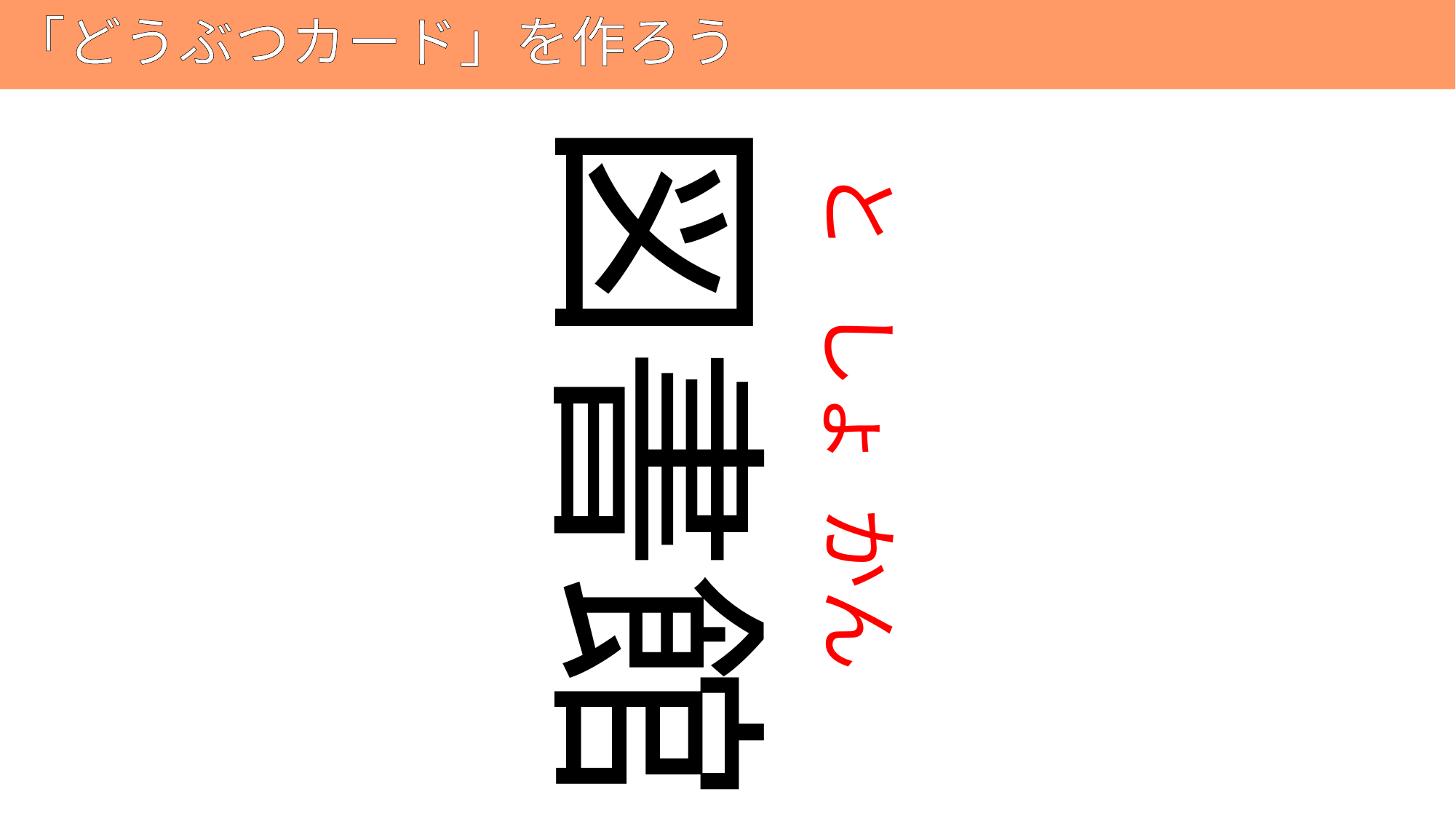

# 「どうぶつカード」を作ろう
18
図書館
と   しょ  かん